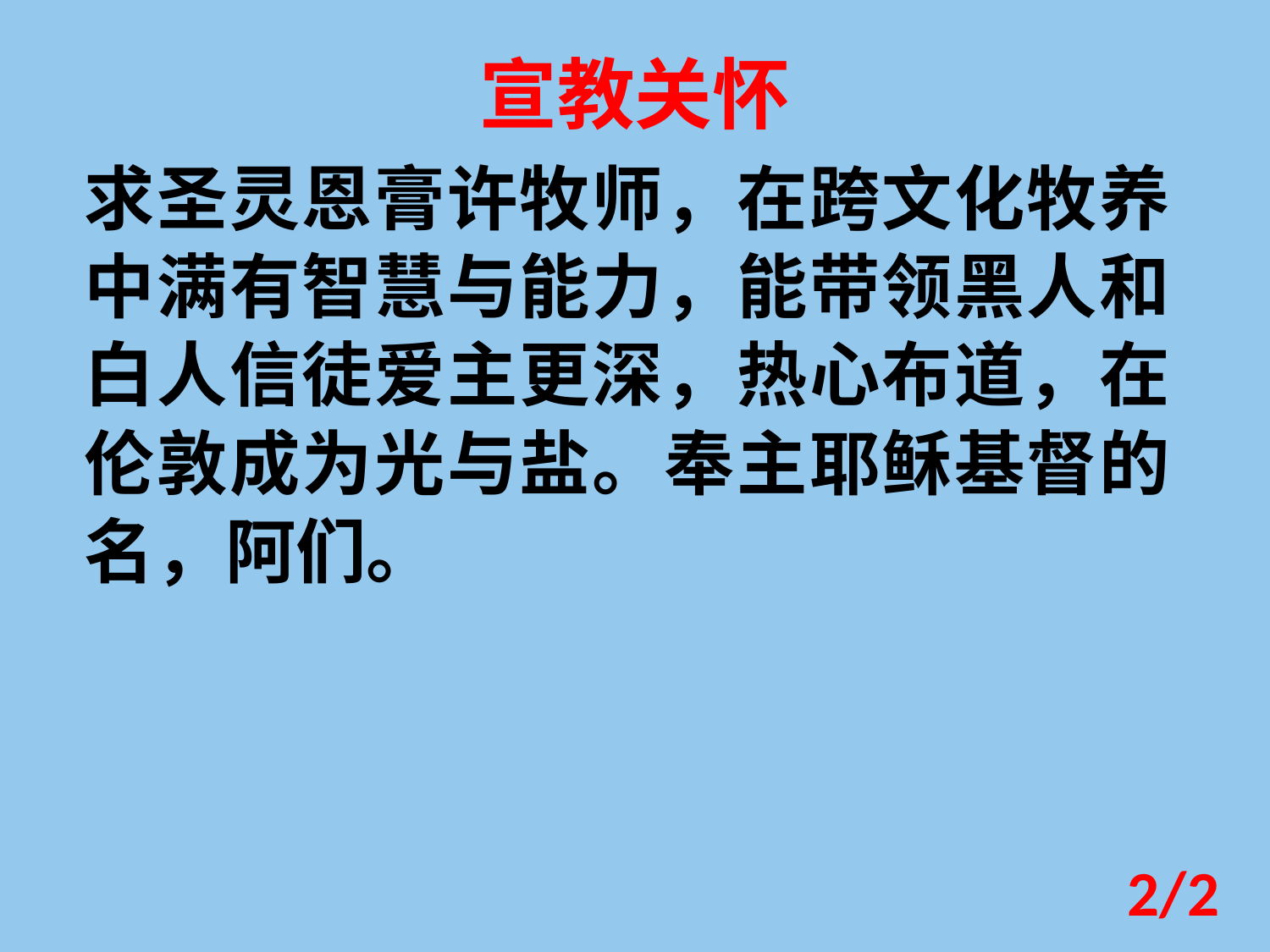

宣教关怀
求圣灵恩膏许牧师，在跨文化牧养中满有智慧与能力，能带领黑人和白人信徒爱主更深，热心布道，在伦敦成为光与盐。奉主耶稣基督的名，阿们。
2/2